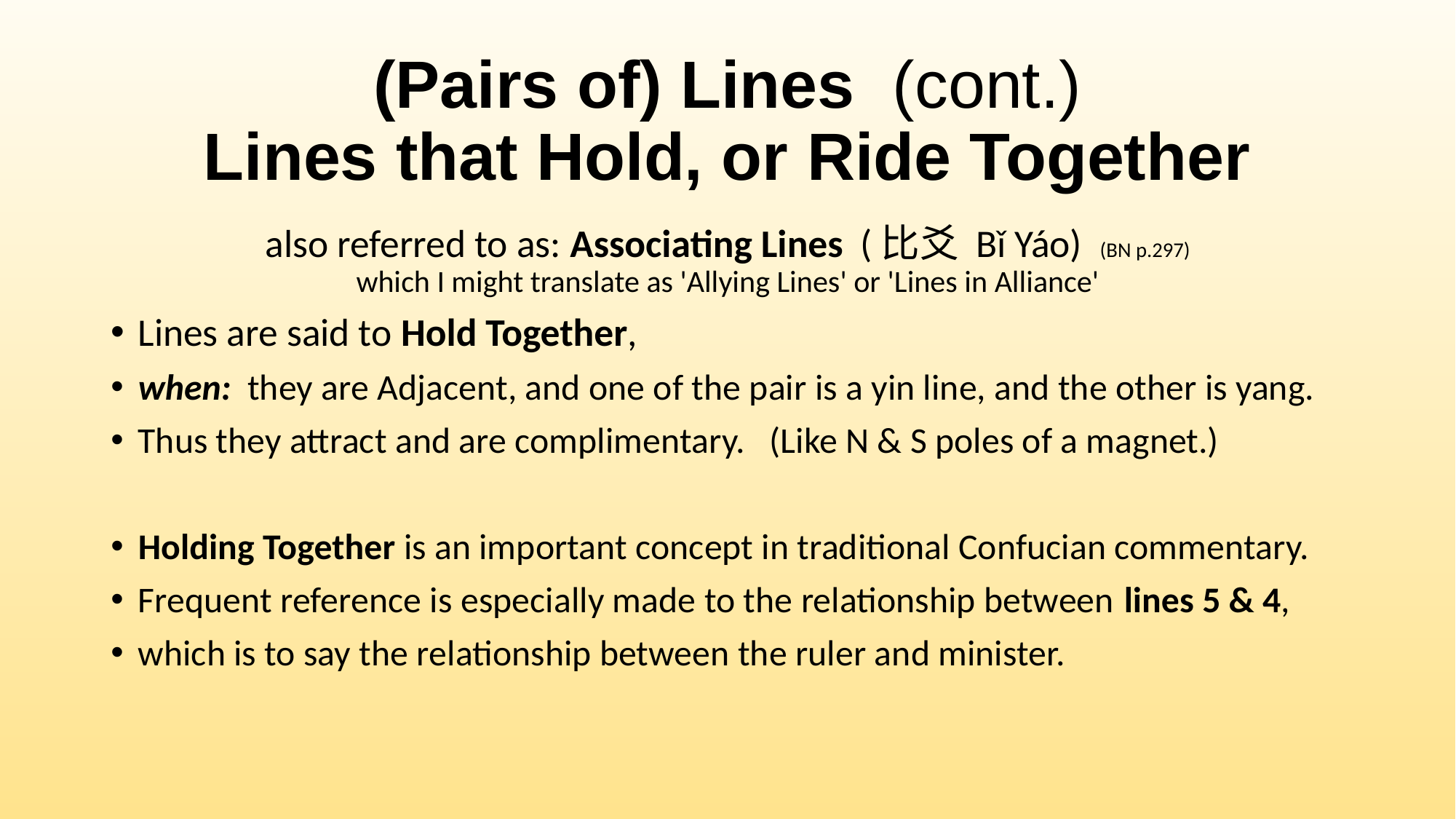

# (Pairs of) Lines  (cont.) Lines that Hold, or Ride Together
also referred to as: Associating Lines  (比爻 Bǐ Yáo)  (BN p.297)
which I might translate as 'Allying Lines' or 'Lines in Alliance'
Lines are said to Hold Together,
when:  they are Adjacent, and one of the pair is a yin line, and the other is yang.
Thus they attract and are complimentary.   (Like N & S poles of a magnet.)

Holding Together is an important concept in traditional Confucian commentary.
Frequent reference is especially made to the relationship between lines 5 & 4,
which is to say the relationship between the ruler and minister.